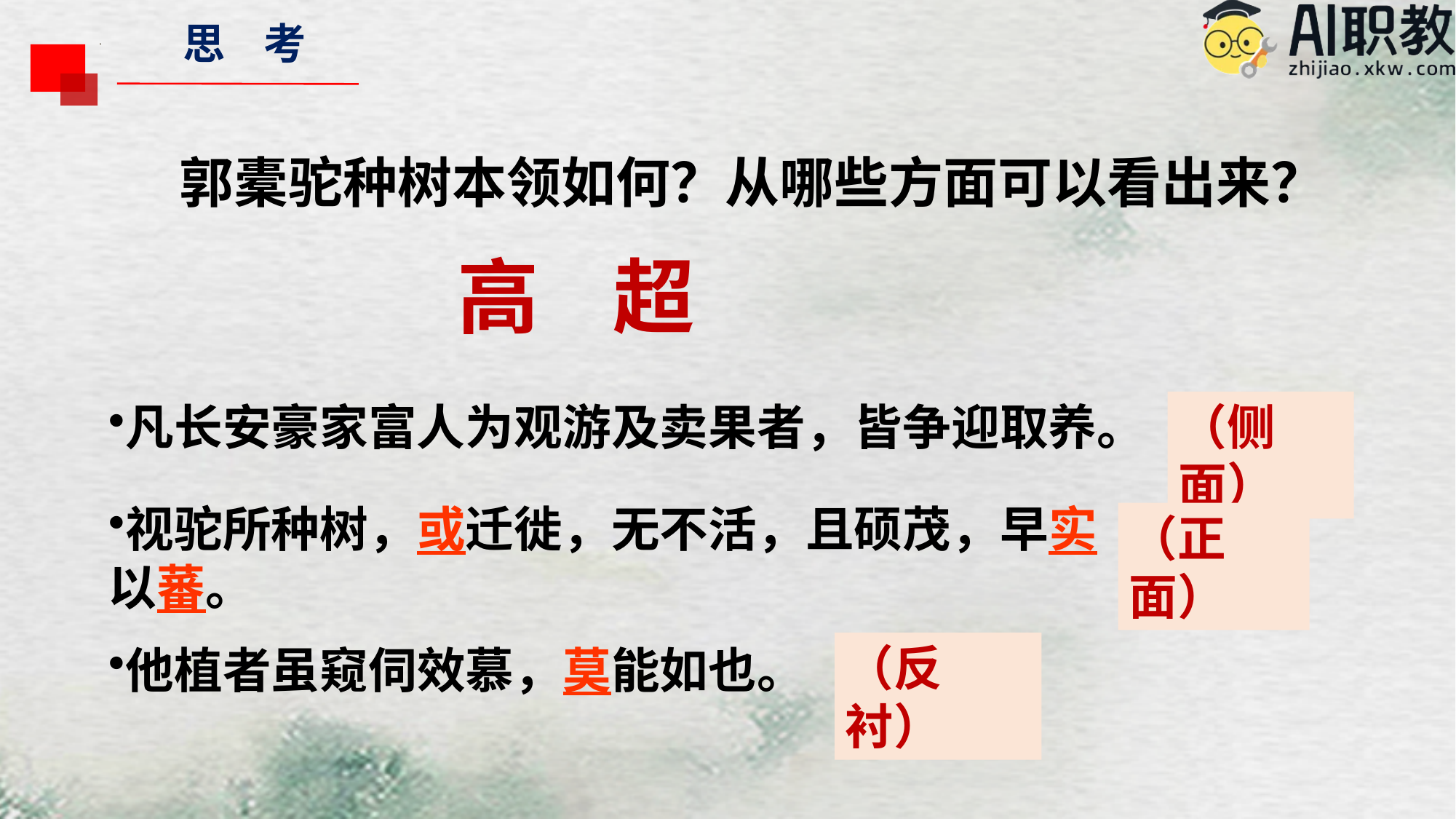

思    考

郭橐驼种树本领如何？从哪些方面可以看出来？
高    超
凡长安豪家富人为观游及卖果者，皆争迎取养。
（侧面）
视驼所种树，或迁徙，无不活，且硕茂，早实以蕃。
他植者虽窥伺效慕，莫能如也。
（正面）
（反衬）